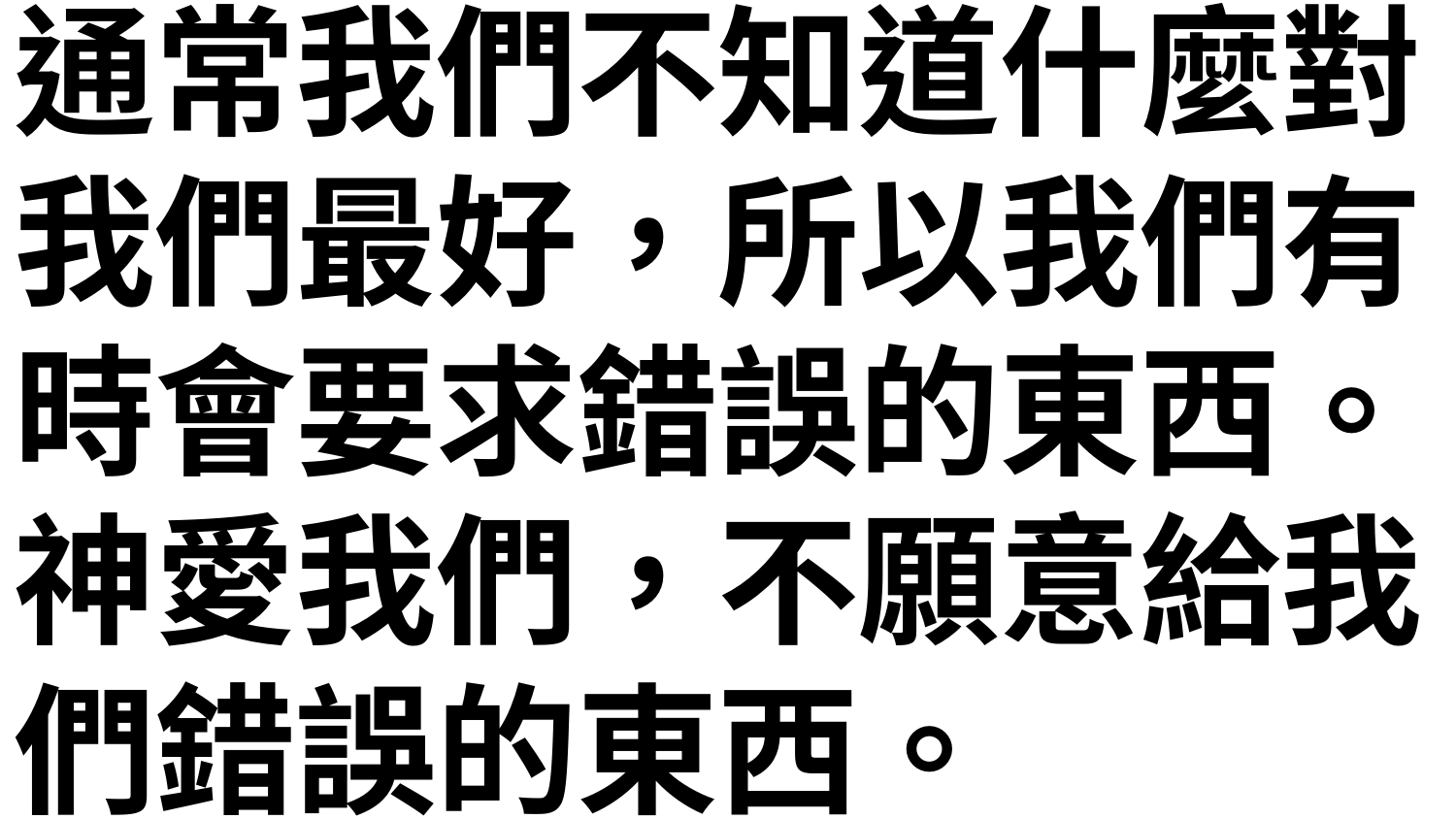

通常我們不知道什麼對我們最好，所以我們有時會要求錯誤的東西。神愛我們，不願意給我們錯誤的東西。